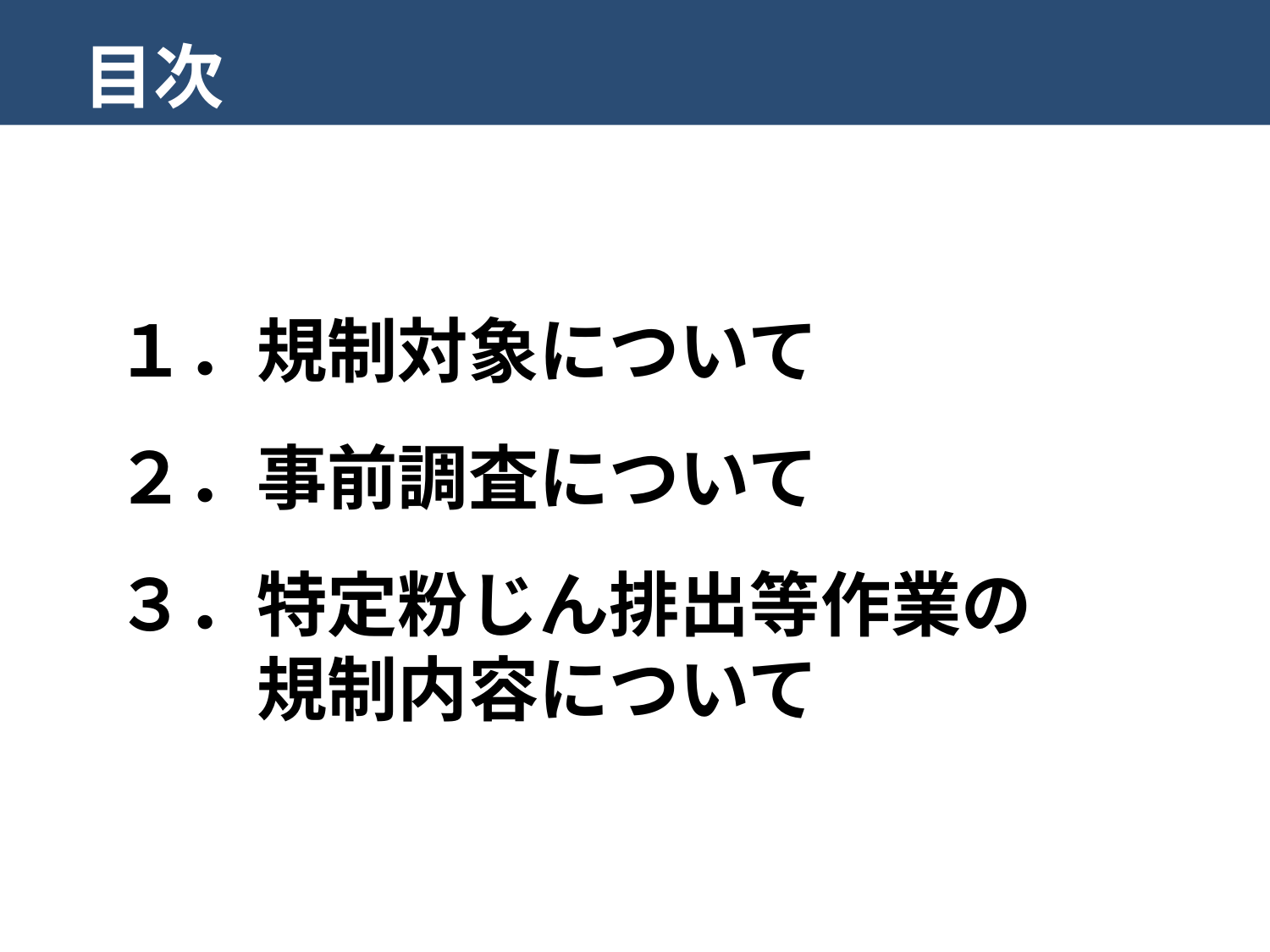

目次
１．規制対象について
２．事前調査について
３．特定粉じん排出等作業の
　　規制内容について